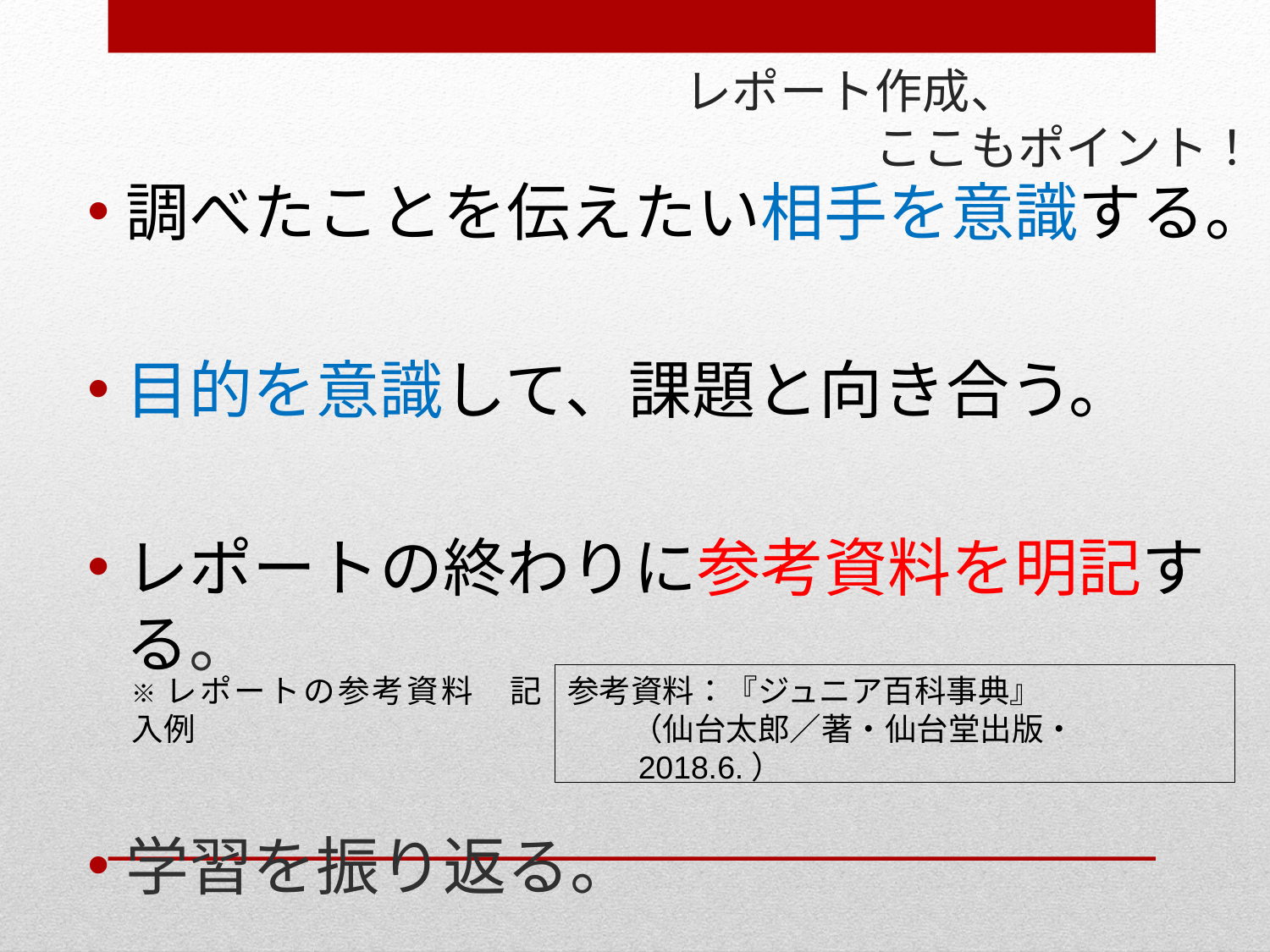

レポート作成、
　　　　ここもポイント！
調べたことを伝えたい相手を意識する。

目的を意識して、課題と向き合う。

レポートの終わりに参考資料を明記する。

学習を振り返る。

※レポートの参考資料　記入例
参考資料：『ジュニア百科事典』
　　（仙台太郎／著・仙台堂出版・2018.6.）